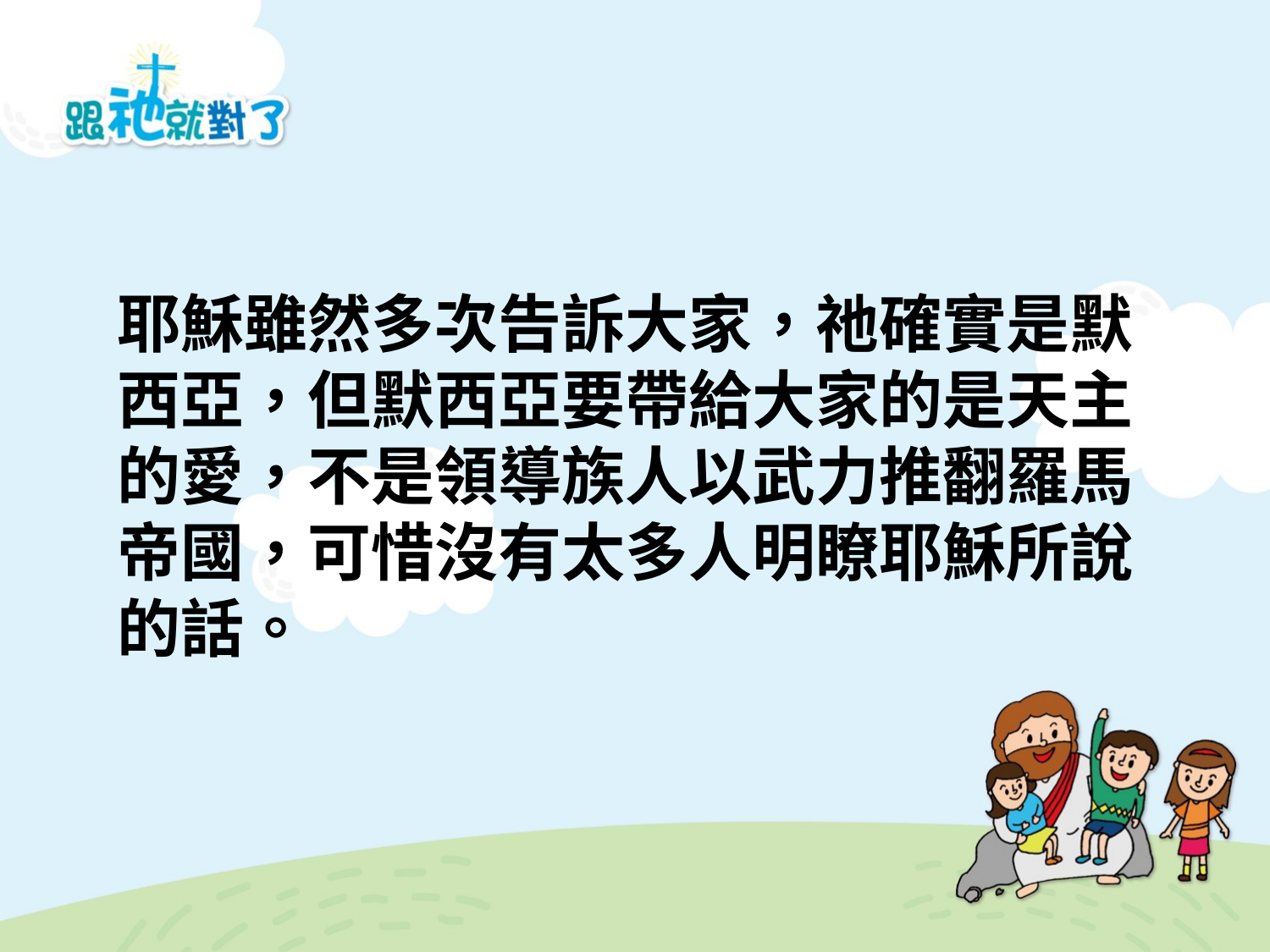

耶穌雖然多次告訴大家，祂確實是默西亞，但默西亞要帶給大家的是天主的愛，不是領導族人以武力推翻羅馬帝國，可惜沒有太多人明瞭耶穌所說的話。